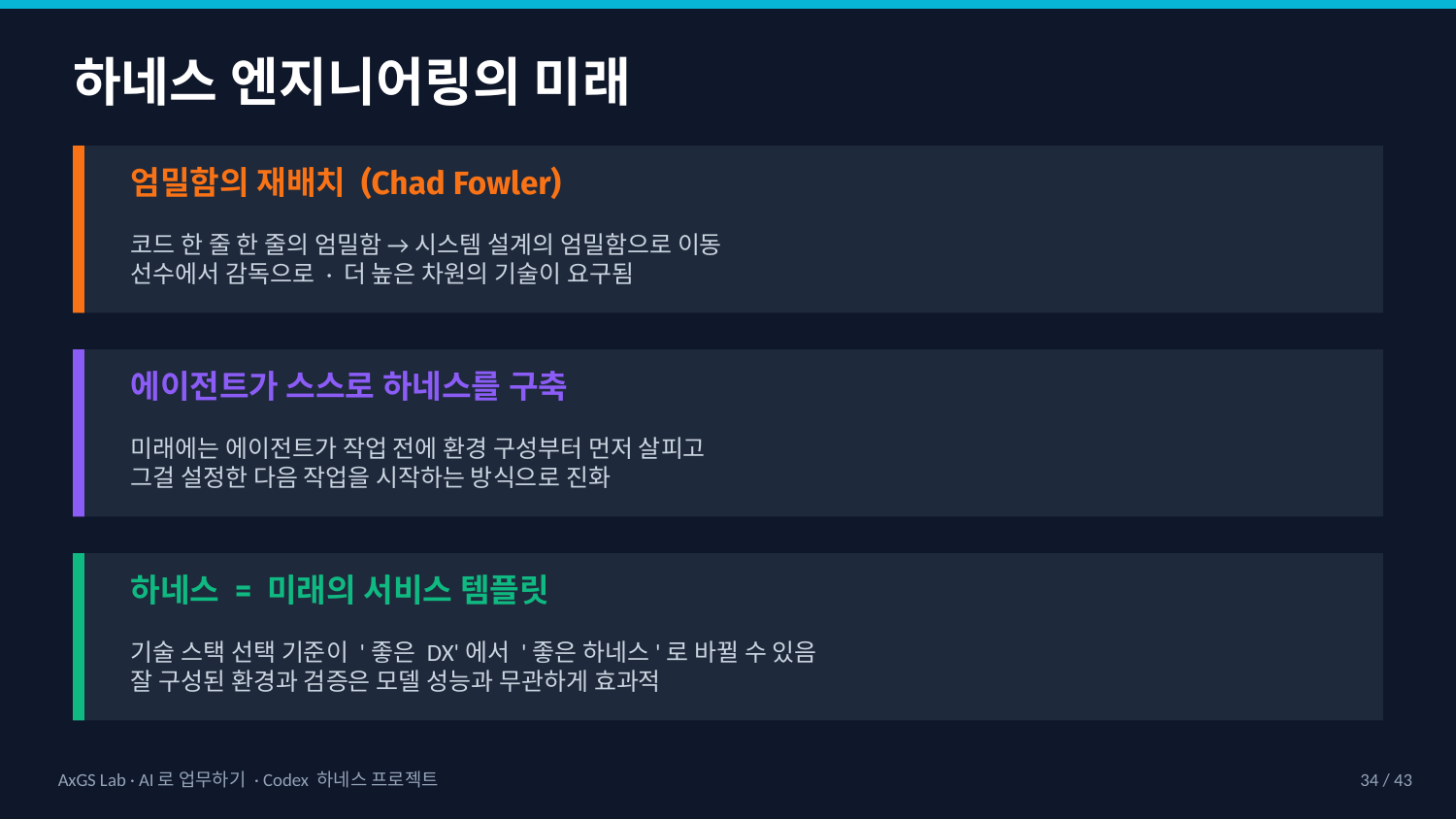

하네스 엔지니어링의 미래

엄밀함의 재배치 (Chad Fowler)
코드 한 줄 한 줄의 엄밀함 → 시스템 설계의 엄밀함으로 이동
선수에서 감독으로 · 더 높은 차원의 기술이 요구됨

에이전트가 스스로 하네스를 구축
미래에는 에이전트가 작업 전에 환경 구성부터 먼저 살피고
그걸 설정한 다음 작업을 시작하는 방식으로 진화

하네스 = 미래의 서비스 템플릿
기술 스택 선택 기준이 '좋은 DX'에서 '좋은 하네스'로 바뀔 수 있음
잘 구성된 환경과 검증은 모델 성능과 무관하게 효과적
AxGS Lab · AI로 업무하기 · Codex 하네스 프로젝트
34 / 43